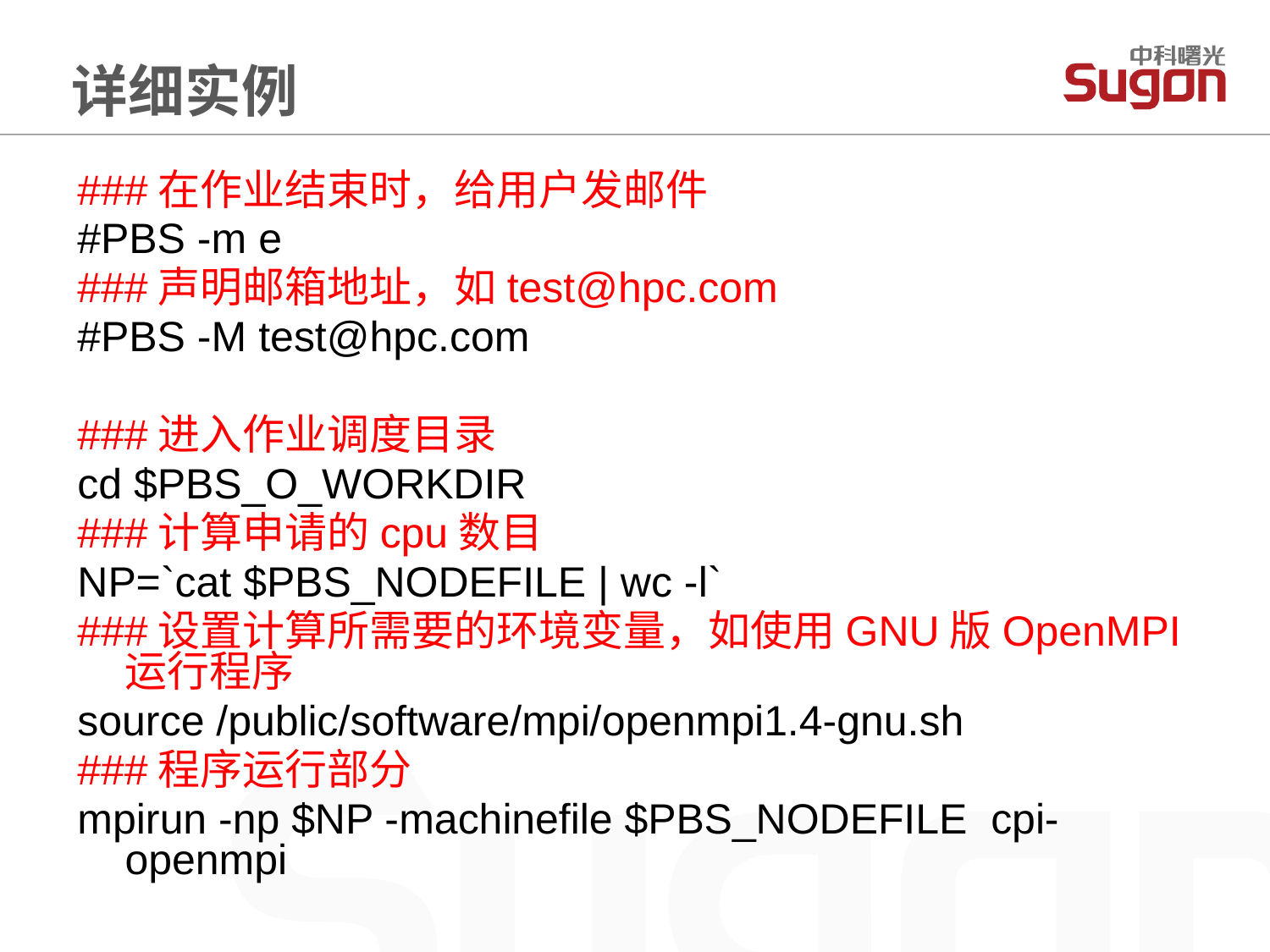

详细实例

###在作业结束时，给用户发邮件
#PBS -m e
###声明邮箱地址，如test@hpc.com
#PBS -M test@hpc.com

###进入作业调度目录
cd $PBS_O_WORKDIR
###计算申请的cpu数目
NP=`cat $PBS_NODEFILE | wc -l`
###设置计算所需要的环境变量，如使用GNU版OpenMPI运行程序
source /public/software/mpi/openmpi1.4-gnu.sh
###程序运行部分
mpirun -np $NP -machinefile $PBS_NODEFILE  cpi-openmpi